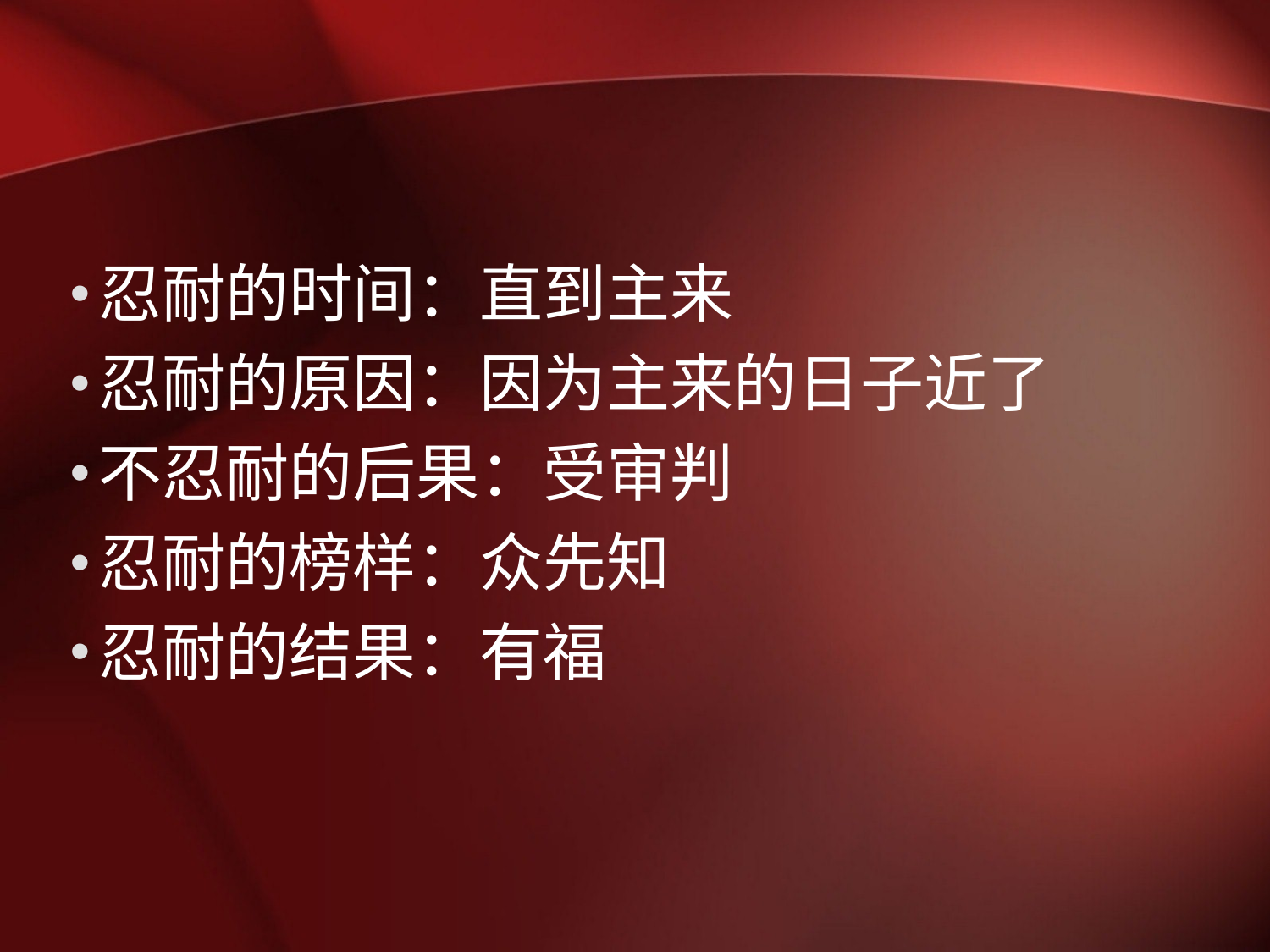

忍耐的时间：直到主来
忍耐的原因：因为主来的日子近了
不忍耐的后果：受审判
忍耐的榜样：众先知
忍耐的结果：有福